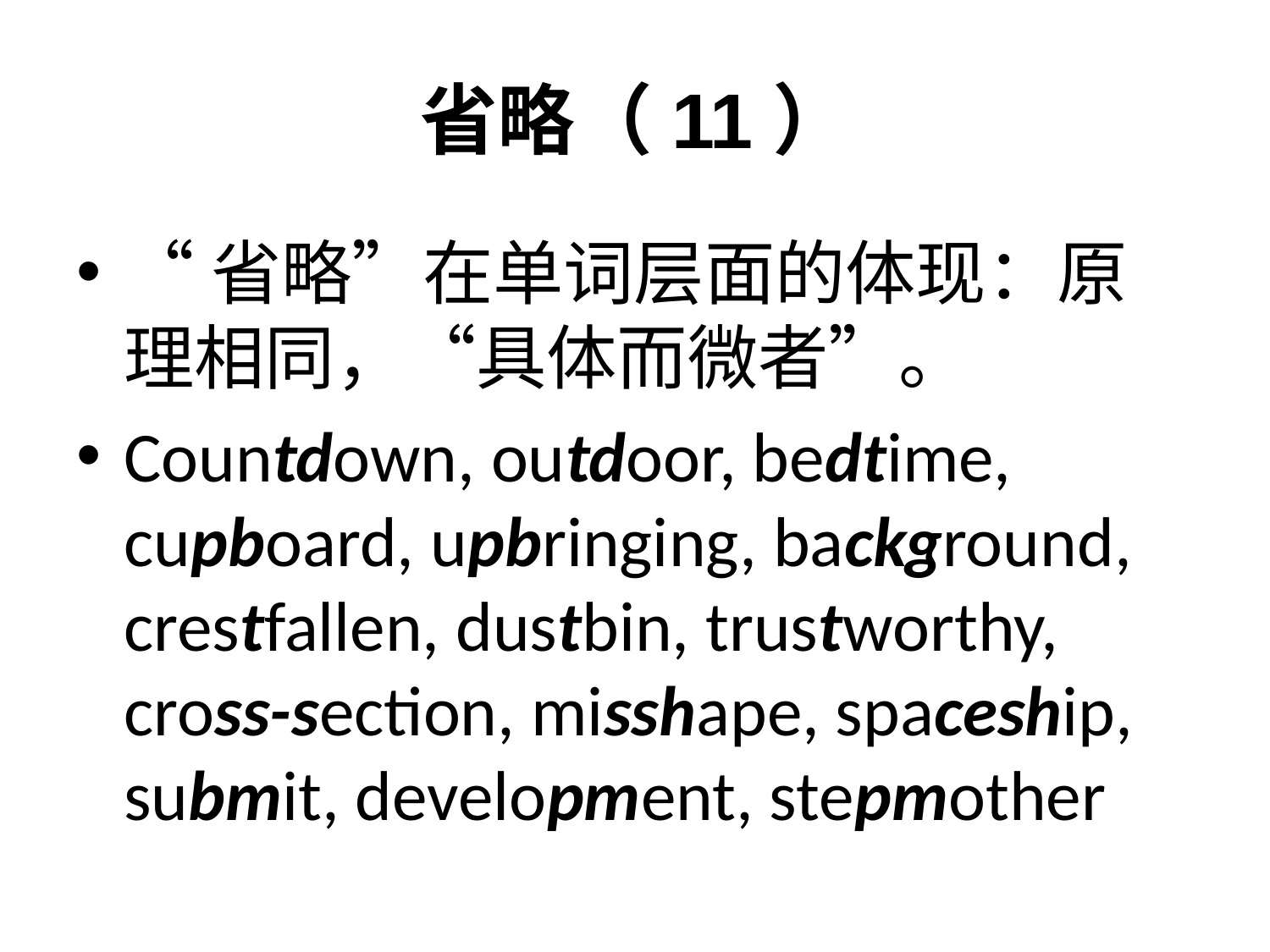

# 省略（11）
“省略”在单词层面的体现：原理相同，“具体而微者”。
Countdown, outdoor, bedtime, cupboard, upbringing, background, crestfallen, dustbin, trustworthy, cross-section, misshape, spaceship, submit, development, stepmother